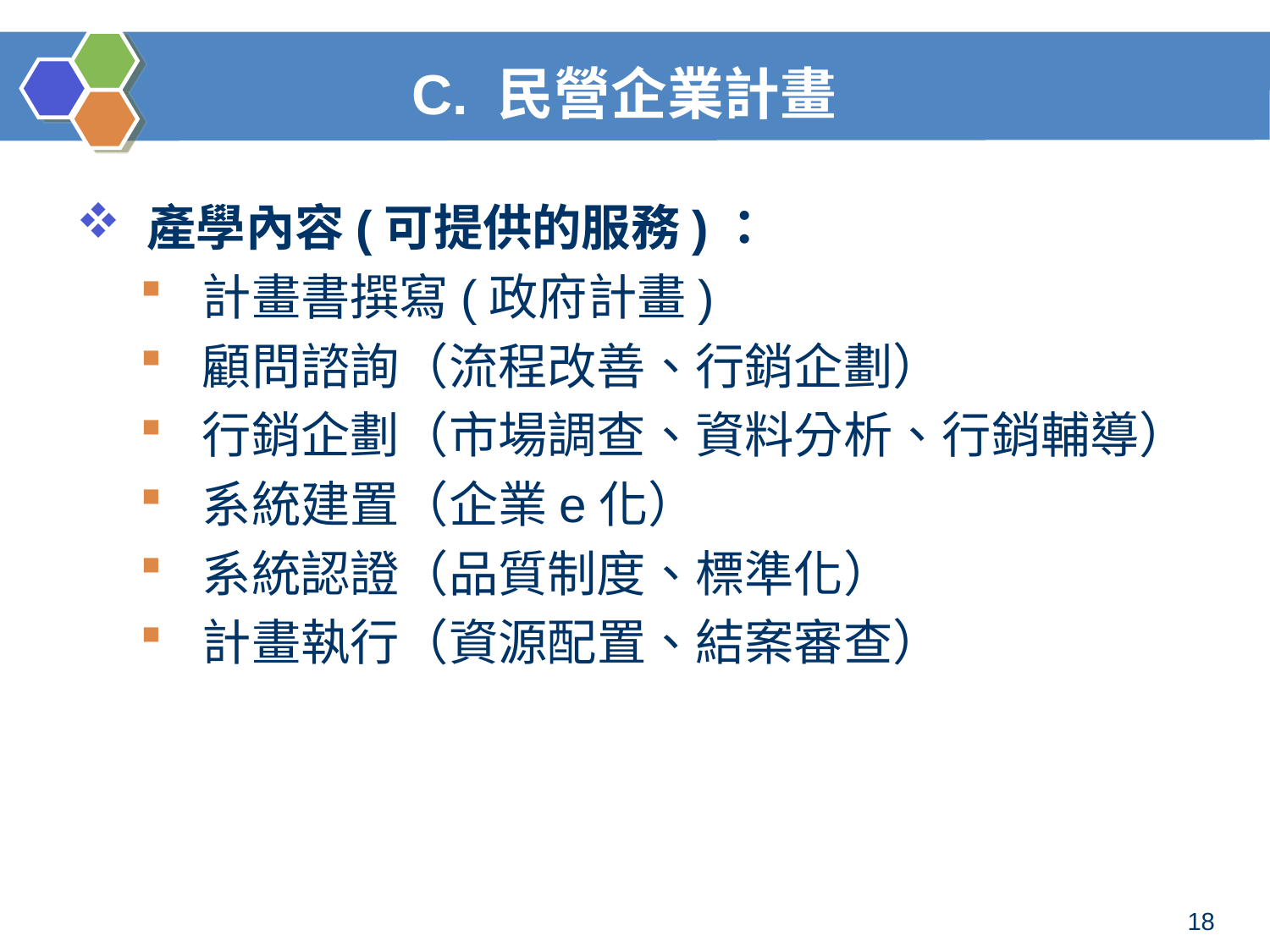

# C. 民營企業計畫
 產學內容(可提供的服務)：
 計畫書撰寫(政府計畫)
 顧問諮詢（流程改善、行銷企劃）
 行銷企劃（市場調查、資料分析、行銷輔導）
 系統建置（企業e化）
 系統認證（品質制度、標準化）
 計畫執行（資源配置、結案審查）
18